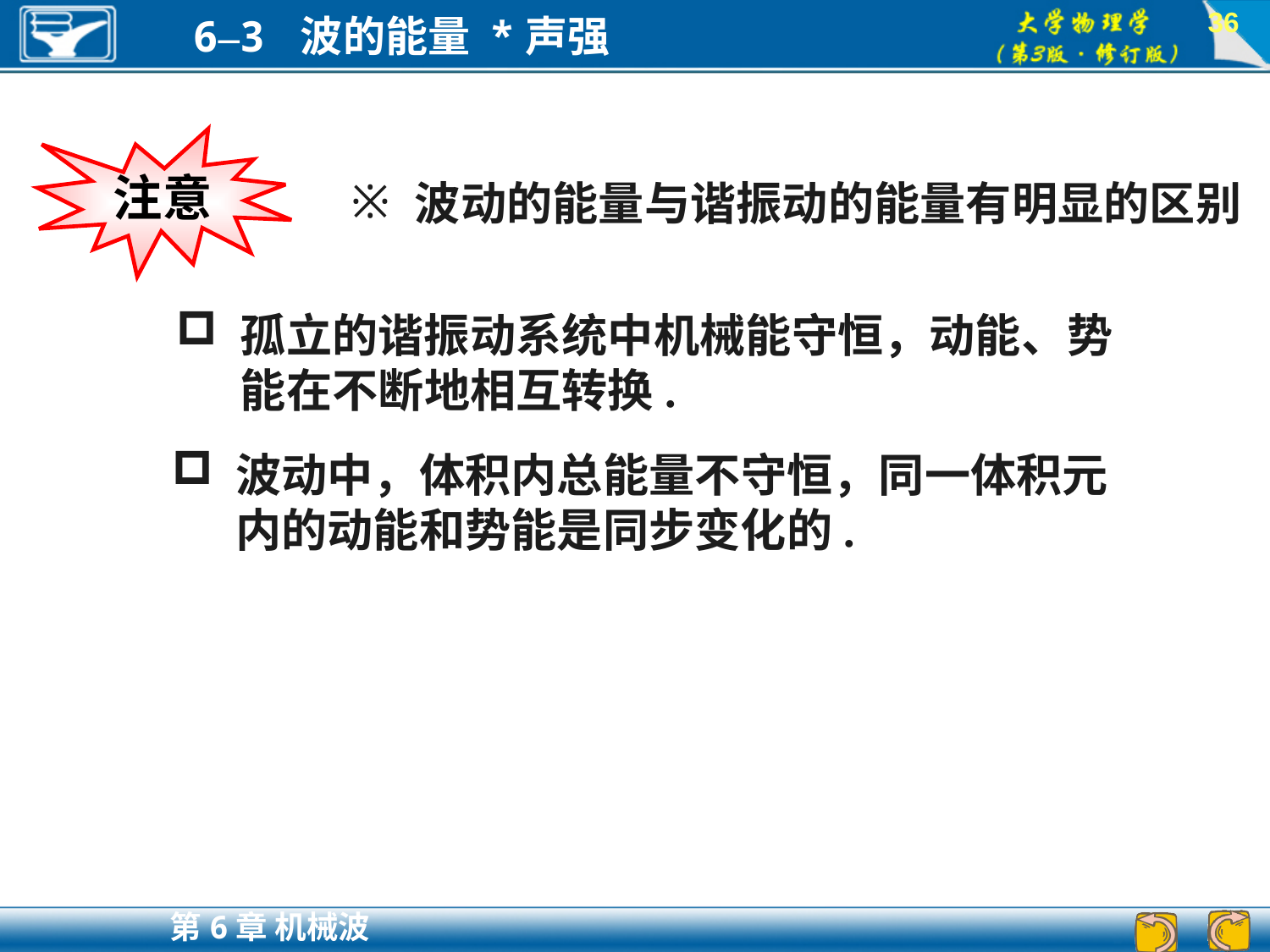

36

注意
波动的能量与谐振动的能量有明显的区别
孤立的谐振动系统中机械能守恒，动能、势能在不断地相互转换.
波动中，体积内总能量不守恒，同一体积元内的动能和势能是同步变化的.